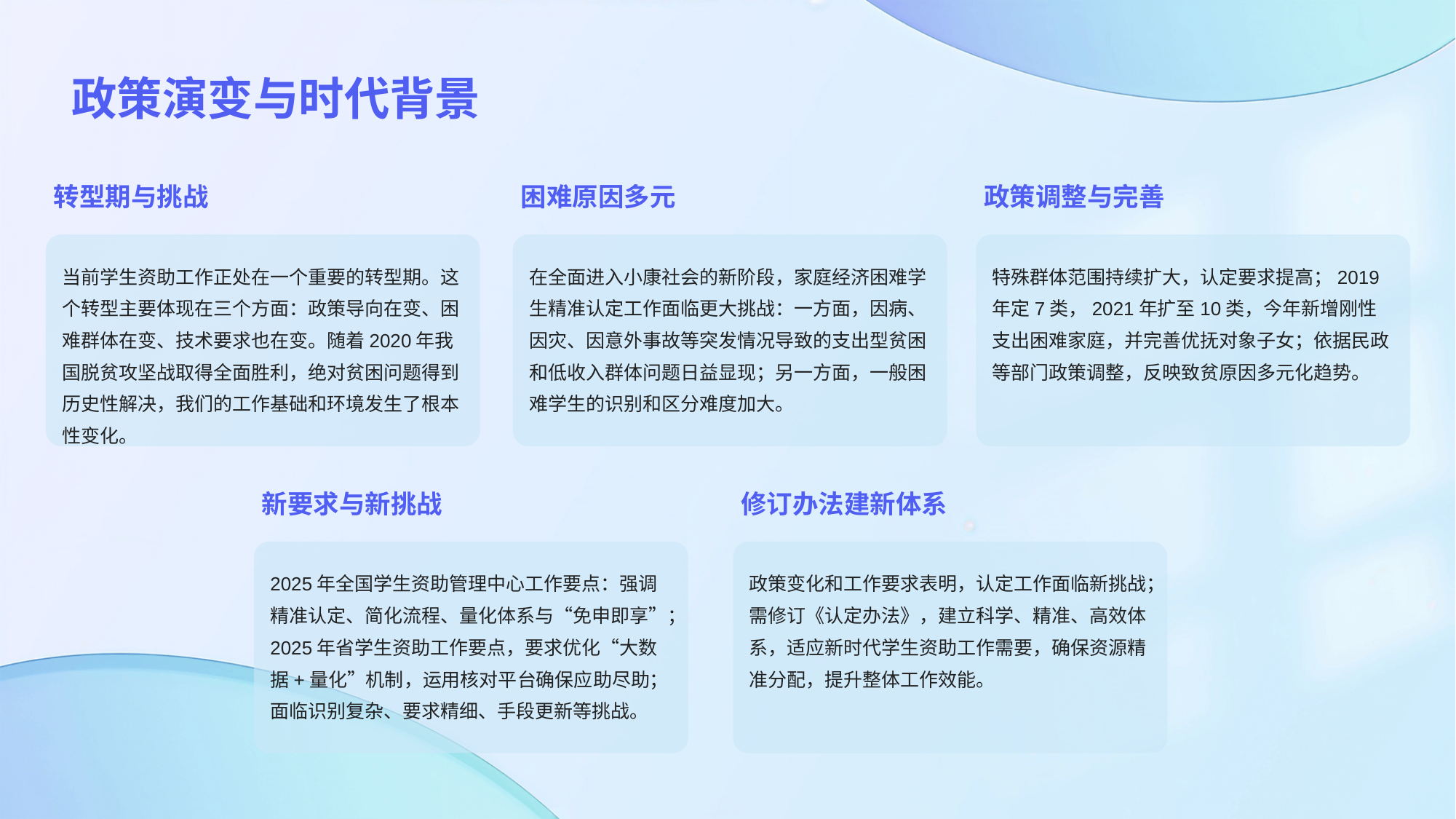

政策演变与时代背景
转型期与挑战
困难原因多元
政策调整与完善

当前学生资助工作正处在一个重要的转型期。这个转型主要体现在三个方面：政策导向在变、困难群体在变、技术要求也在变。随着2020年我国脱贫攻坚战取得全面胜利，绝对贫困问题得到历史性解决，我们的工作基础和环境发生了根本性变化。
在全面进入小康社会的新阶段，家庭经济困难学生精准认定工作面临更大挑战：一方面，因病、因灾、因意外事故等突发情况导致的支出型贫困和低收入群体问题日益显现；另一方面，一般困难学生的识别和区分难度加大。
特殊群体范围持续扩大，认定要求提高；2019年定7类，2021年扩至10类，今年新增刚性支出困难家庭，并完善优抚对象子女；依据民政等部门政策调整，反映致贫原因多元化趋势。
新要求与新挑战
修订办法建新体系

2025年全国学生资助管理中心工作要点：强调精准认定、简化流程、量化体系与“免申即享”；2025年省学生资助工作要点，要求优化“大数据+量化”机制，运用核对平台确保应助尽助；面临识别复杂、要求精细、手段更新等挑战。
政策变化和工作要求表明，认定工作面临新挑战；需修订《认定办法》，建立科学、精准、高效体系，适应新时代学生资助工作需要，确保资源精准分配，提升整体工作效能。